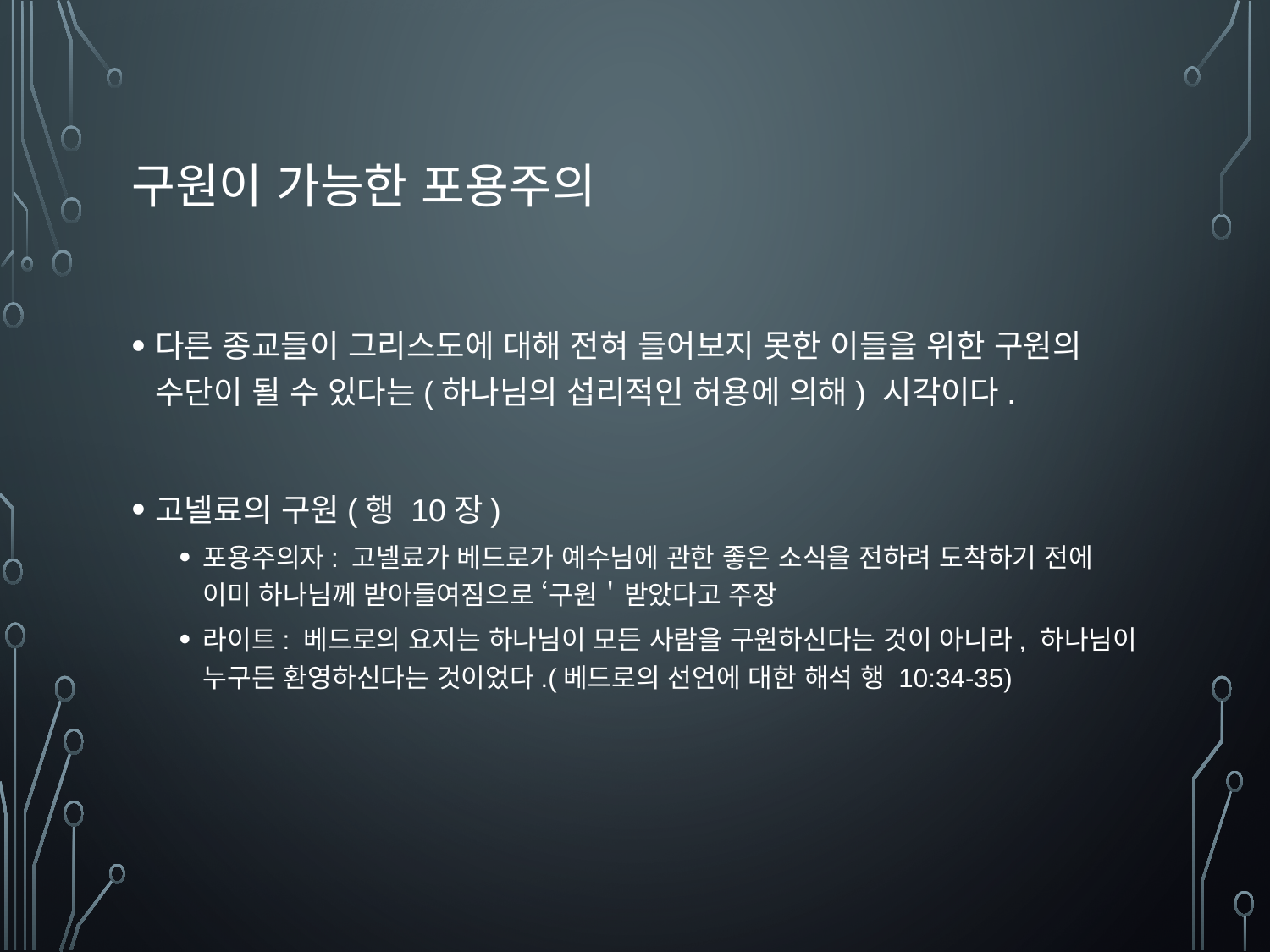

# 구원이 가능한 포용주의
다른 종교들이 그리스도에 대해 전혀 들어보지 못한 이들을 위한 구원의 수단이 될 수 있다는(하나님의 섭리적인 허용에 의해) 시각이다.

고넬료의 구원(행 10장)
포용주의자: 고넬료가 베드로가 예수님에 관한 좋은 소식을 전하려 도착하기 전에 이미 하나님께 받아들여짐으로 ‘구원＇받았다고 주장
라이트: 베드로의 요지는 하나님이 모든 사람을 구원하신다는 것이 아니라, 하나님이 누구든 환영하신다는 것이었다.(베드로의 선언에 대한 해석 행 10:34-35)